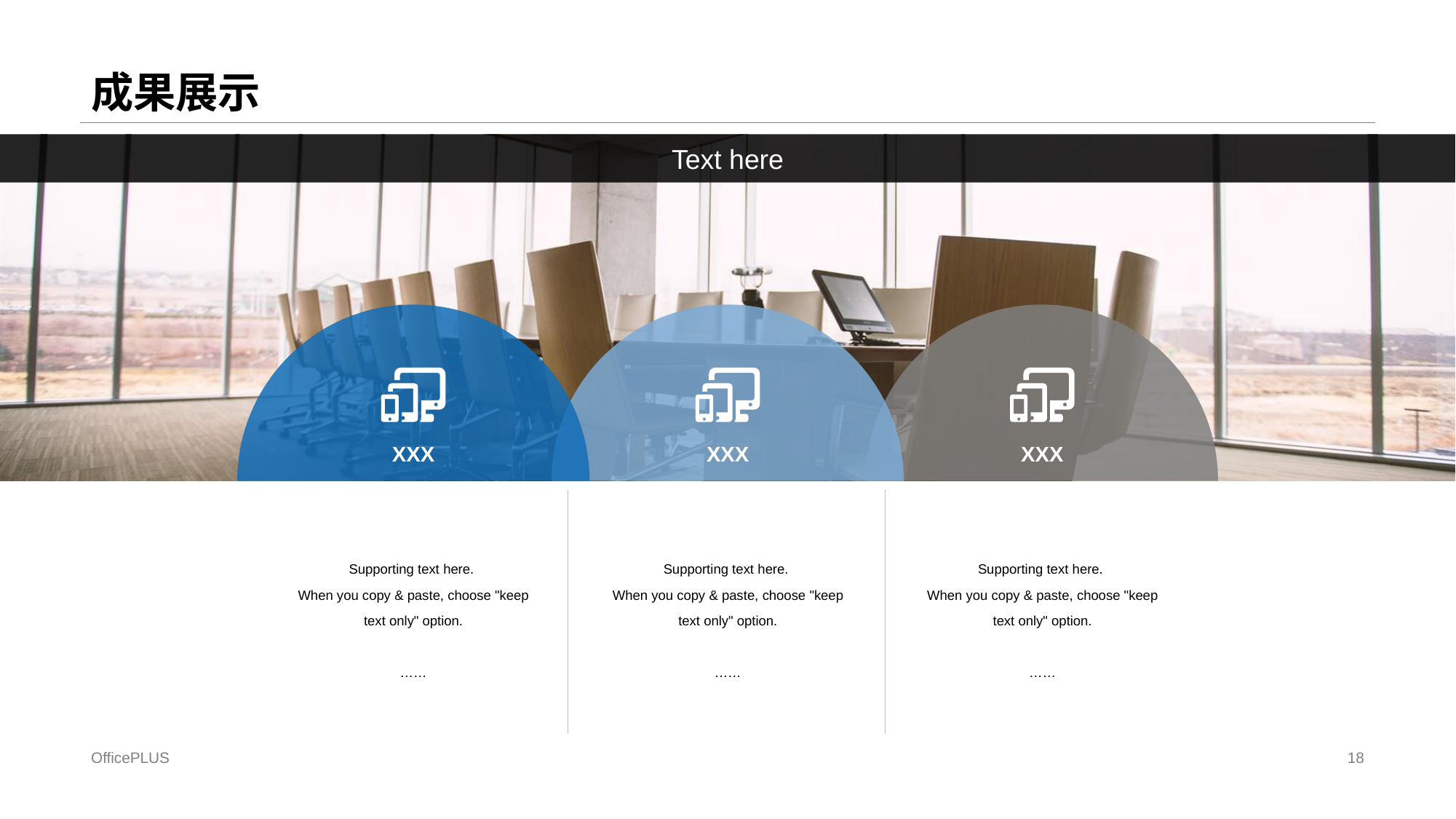

# 成果展示

Text here

XXX

XXX

XXX
Supporting text here.
When you copy & paste, choose "keep text only" option.
……
Supporting text here.
When you copy & paste, choose "keep text only" option.
……
Supporting text here.
When you copy & paste, choose "keep text only" option.
……
OfficePLUS
18